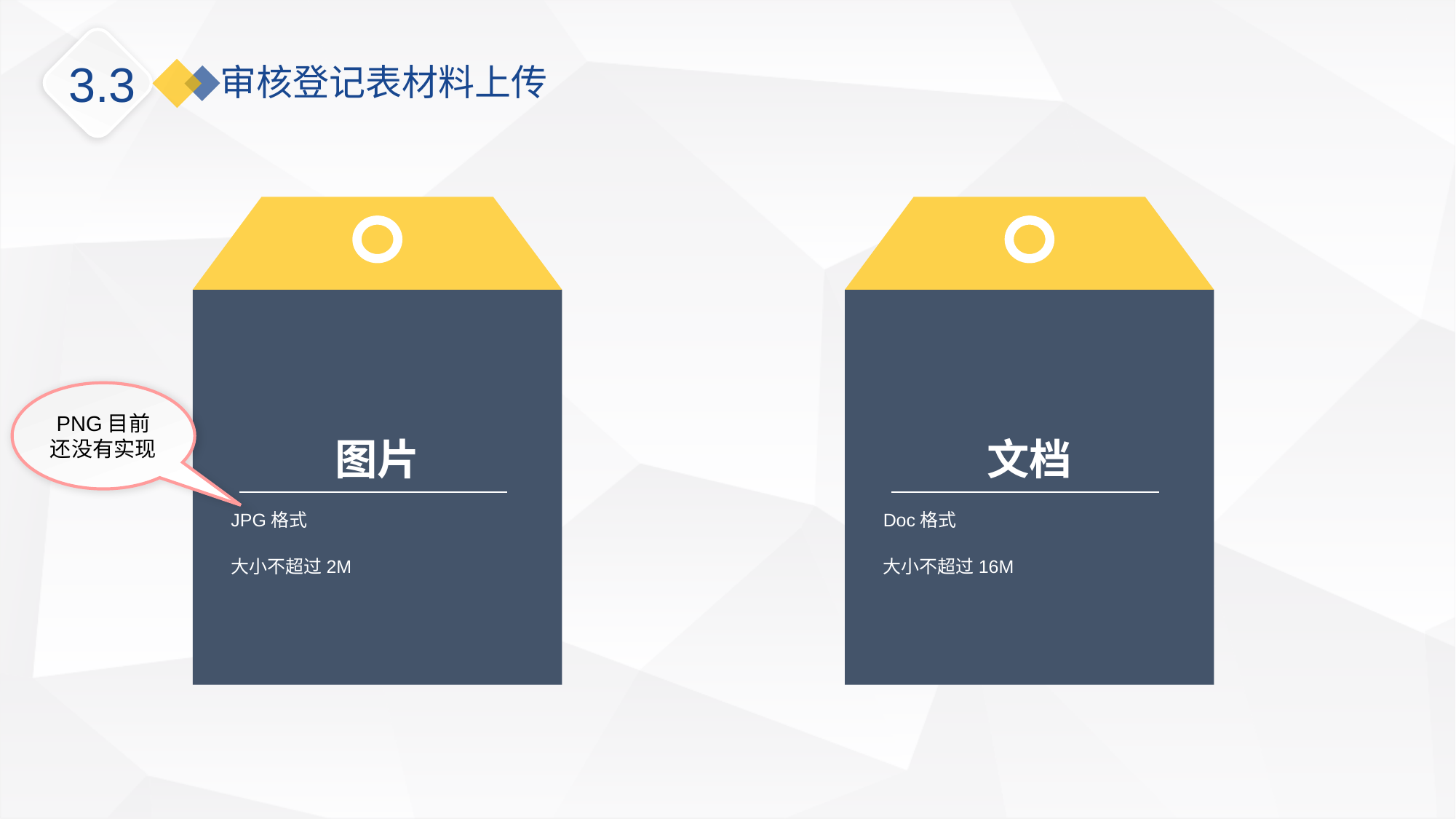

3.3
审核登记表材料上传

图片
JPG格式
大小不超过2M

文档
Doc格式
大小不超过16M
PNG目前还没有实现
45